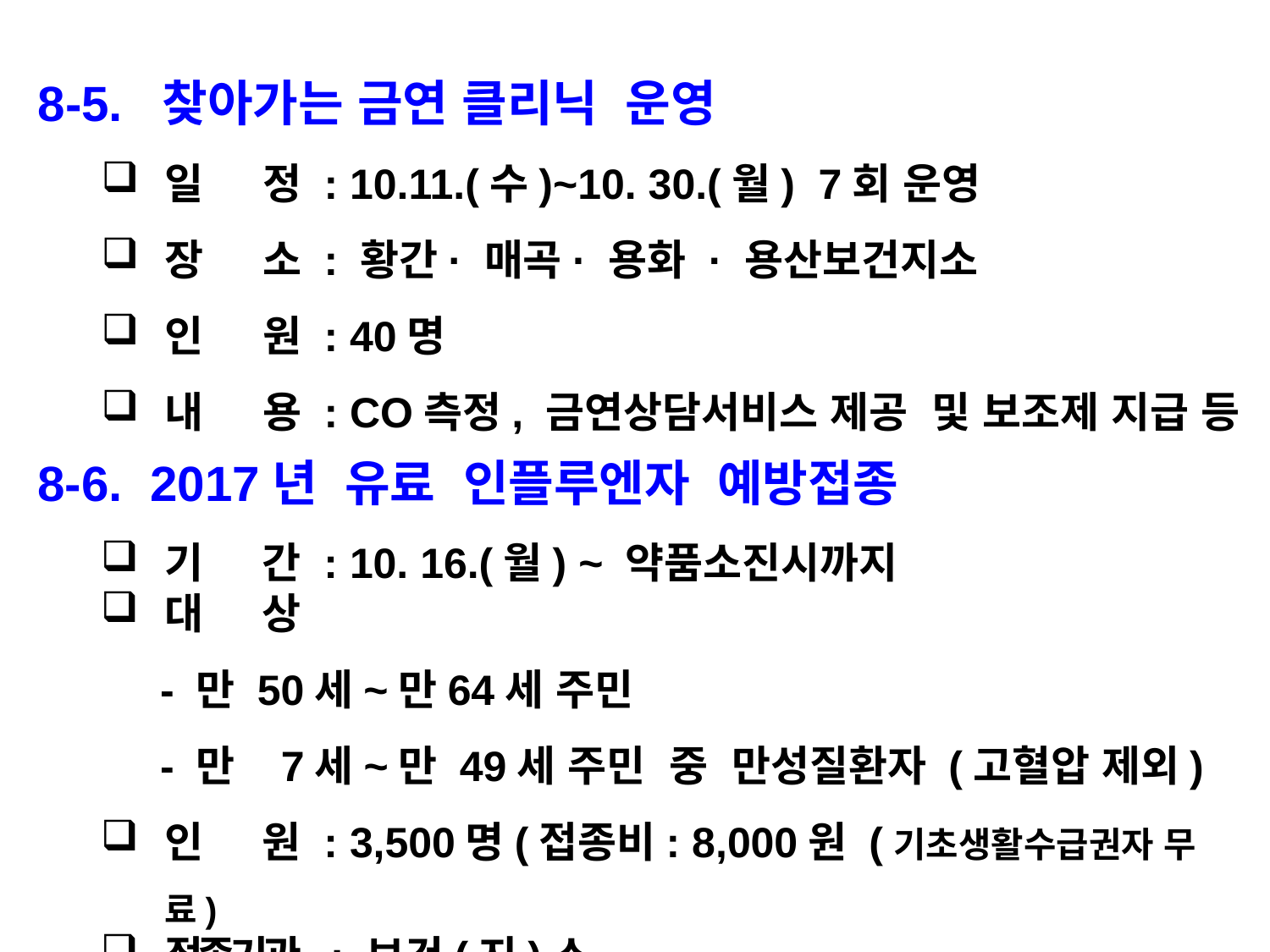

8-5.  찾아가는 금연 클리닉  운영
일     정 : 10.11.(수)~10. 30.(월)  7회 운영
장     소 : 황간· 매곡· 용화 · 용산보건지소
인     원 : 40명
내     용 : CO측정, 금연상담서비스 제공  및 보조제 지급 등

8-6.  2017년  유료  인플루엔자  예방접종
기     간 : 10. 16.(월) ~ 약품소진시까지
대     상
     - 만 50세~만64세 주민
     - 만   7세~만 49세 주민  중  만성질환자 (고혈압 제외)
인     원 : 3,500명(접종비: 8,000원 (기초생활수급권자 무료)
접종기관  : 보건(지)소